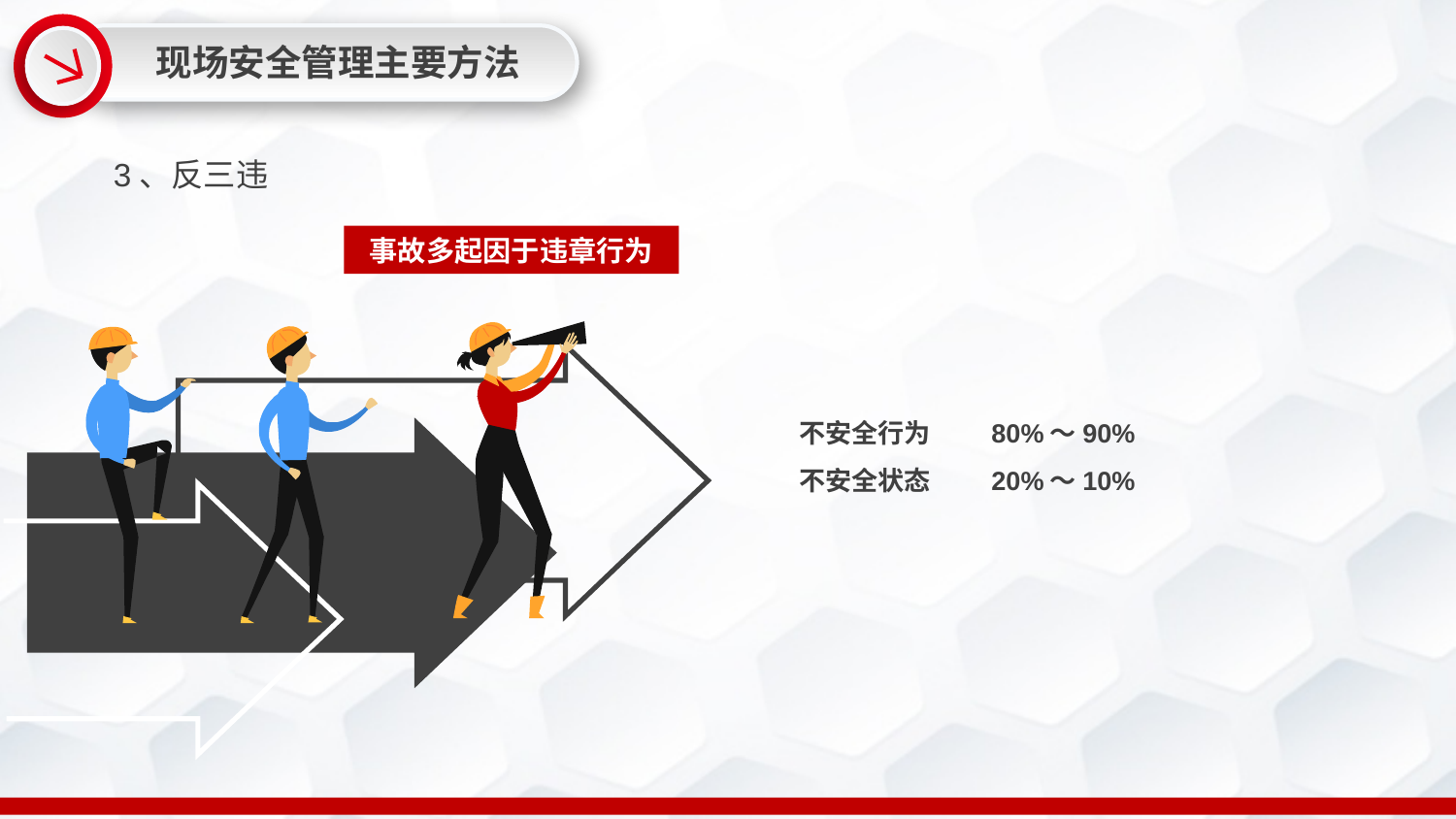

现场安全管理主要方法
3、反三违
事故多起因于违章行为

不安全行为         80%～90%
不安全状态         20%～10%